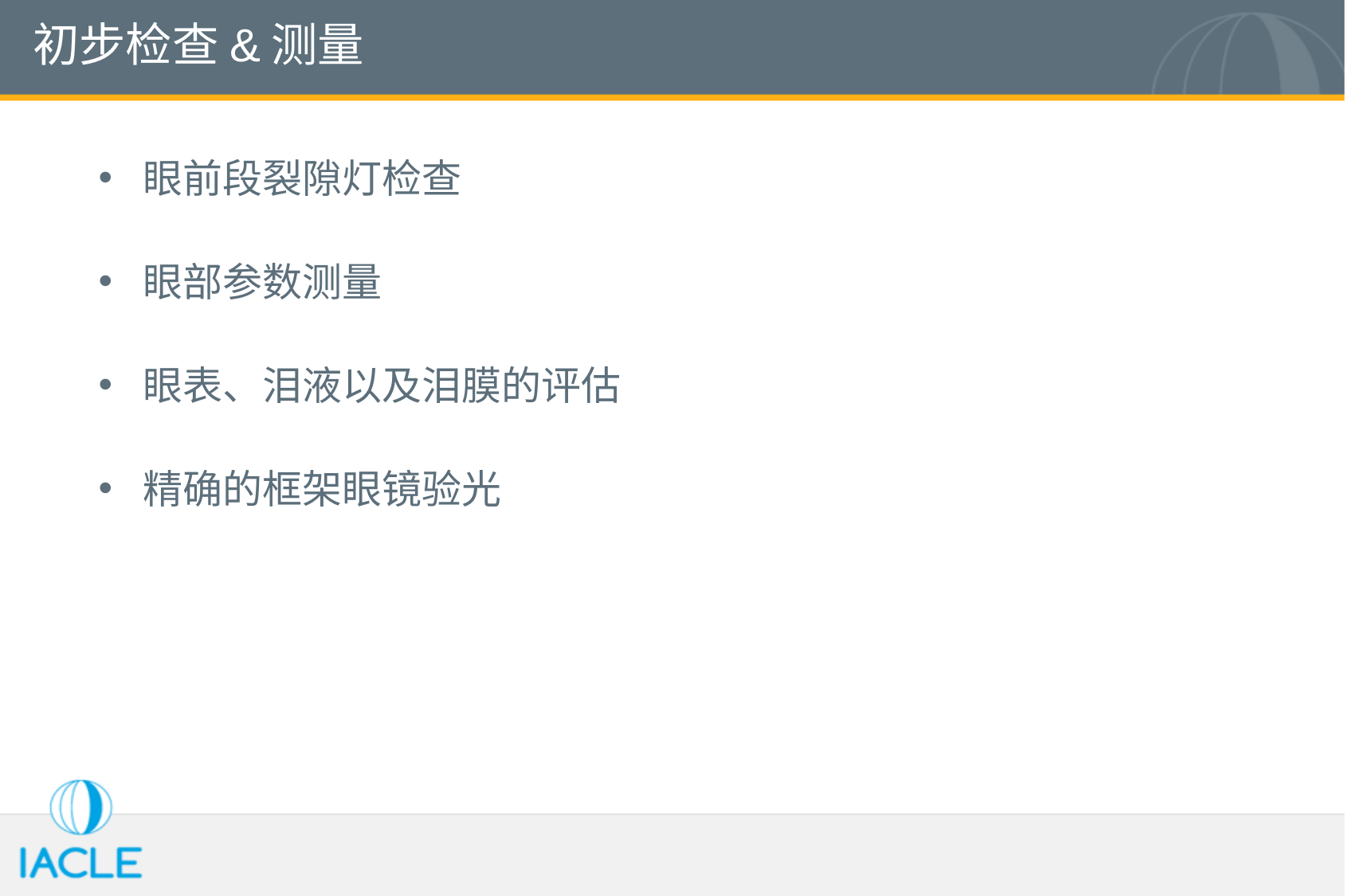

# 初步检查&测量
眼前段裂隙灯检查
眼部参数测量
眼表、泪液以及泪膜的评估
精确的框架眼镜验光